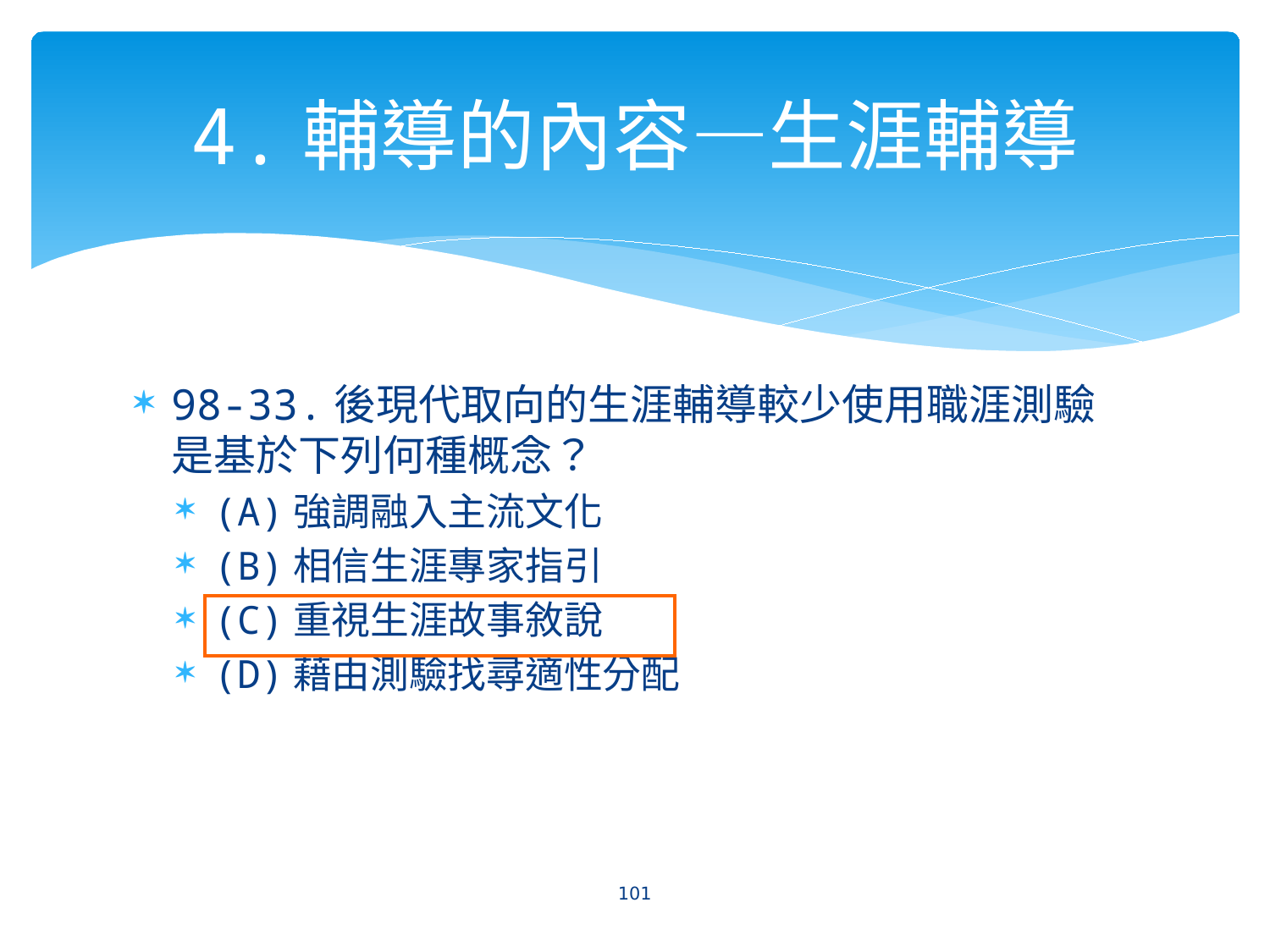

98-33.後現代取向的生涯輔導較少使用職涯測驗是基於下列何種概念？
(A)強調融入主流文化
(B)相信生涯專家指引
(C)重視生涯故事敘說
(D)藉由測驗找尋適性分配
4.輔導的內容—生涯輔導

101